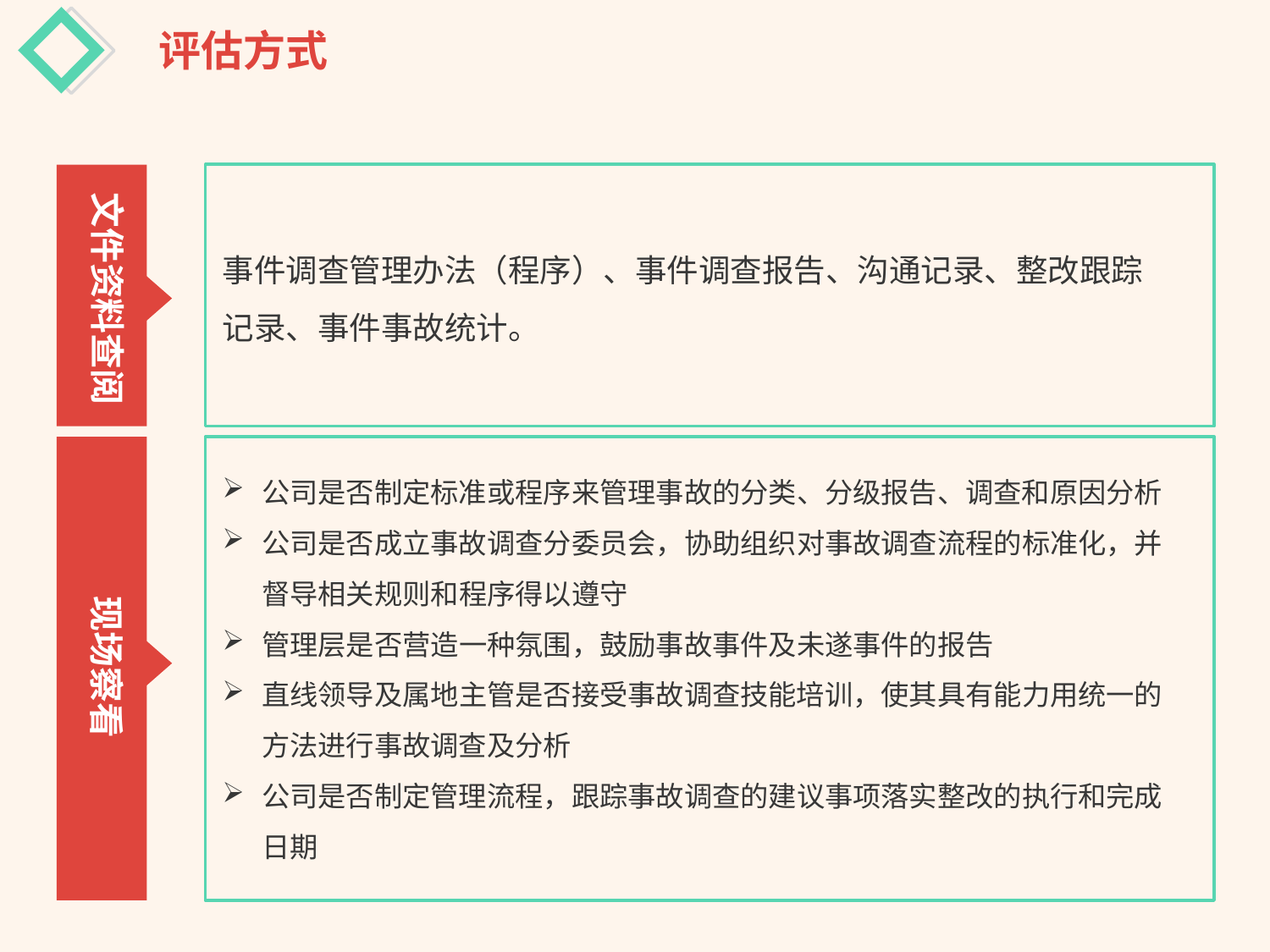

评估方式

文件资料查阅
事件调查管理办法（程序）、事件调查报告、沟通记录、整改跟踪记录、事件事故统计。

公司是否制定标准或程序来管理事故的分类、分级报告、调查和原因分析
公司是否成立事故调查分委员会，协助组织对事故调查流程的标准化，并督导相关规则和程序得以遵守
管理层是否营造一种氛围，鼓励事故事件及未遂事件的报告
直线领导及属地主管是否接受事故调查技能培训，使其具有能力用统一的方法进行事故调查及分析
公司是否制定管理流程，跟踪事故调查的建议事项落实整改的执行和完成日期
现场察看